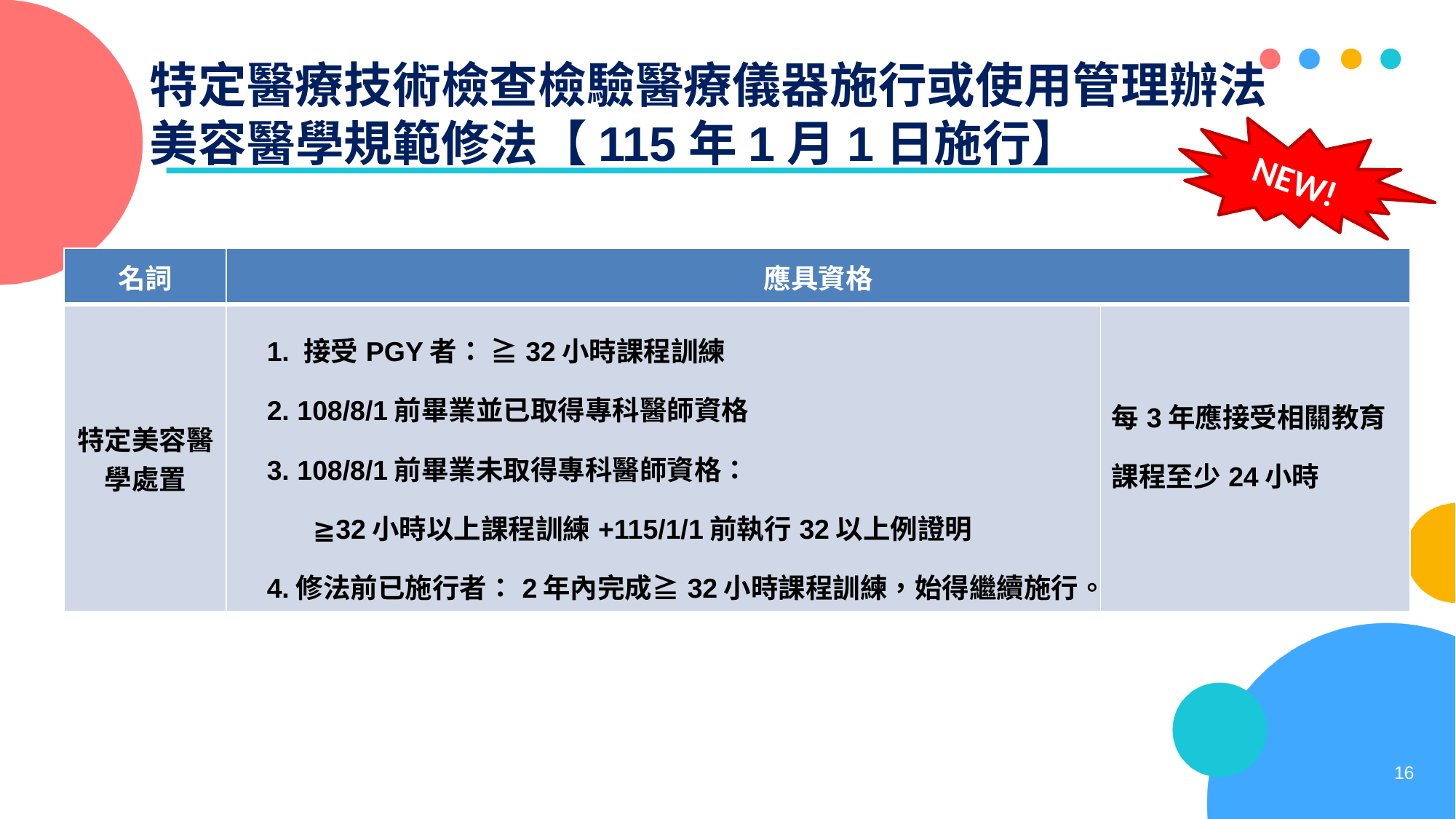

# 特定醫療技術檢查檢驗醫療儀器施行或使用管理辦法美容醫學規範修法【115年1月1日施行】
NEW!
| 名詞 | 應具資格 |  |
| --- | --- | --- |
| 特定美容醫學處置 | 1. 接受PGY者： ≧32小時課程訓練 2. 108/8/1前畢業並已取得專科醫師資格 3. 108/8/1前畢業未取得專科醫師資格： ≧32小時以上課程訓練+115/1/1前執行32以上例證明 4.修法前已施行者：2年內完成≧32小時課程訓練，始得繼續施行。 | 每3年應接受相關教育課程至少24小時 |
16